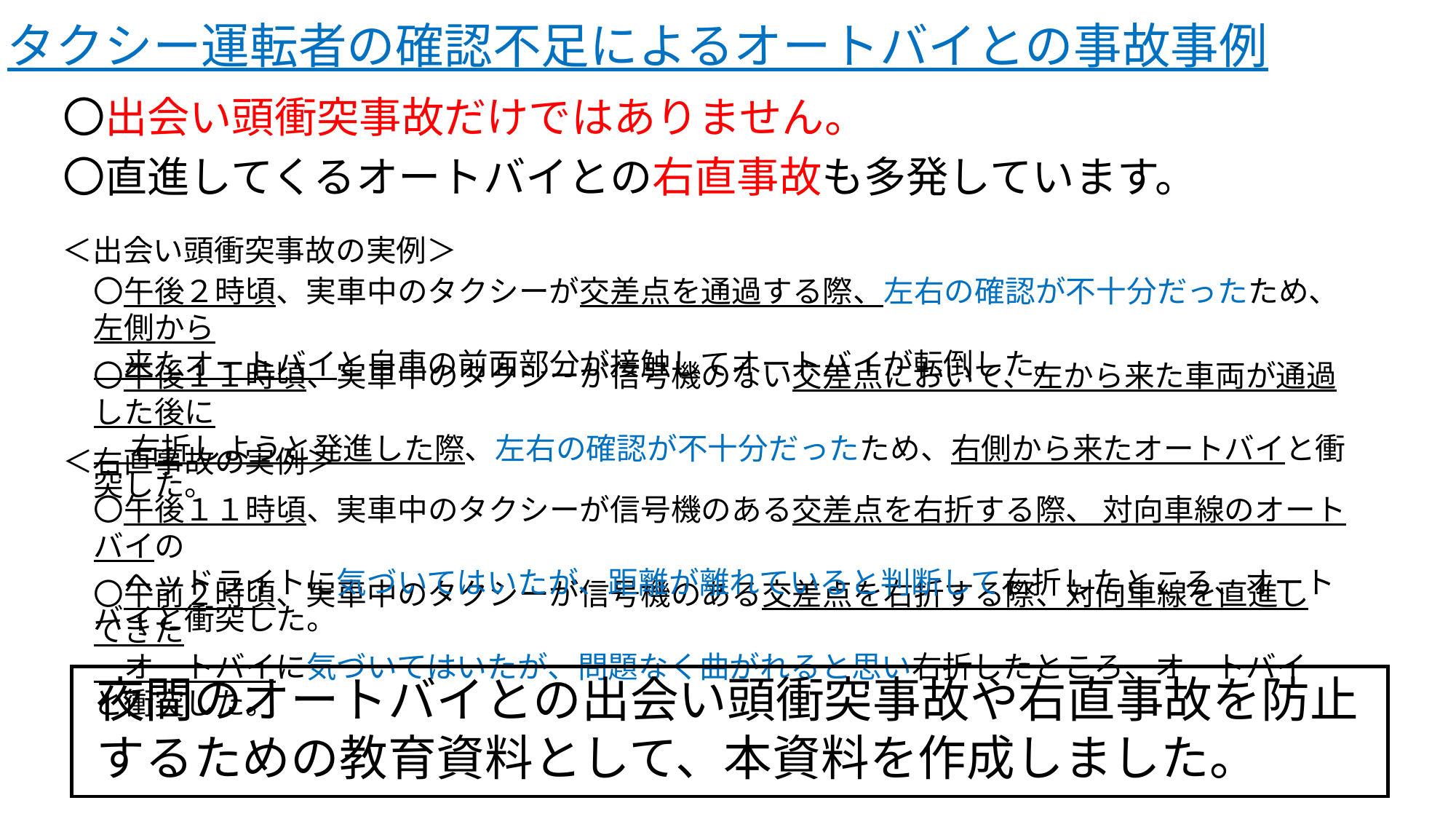

タクシー運転者の確認不足によるオートバイとの事故事例
〇出会い頭衝突事故だけではありません。
〇直進してくるオートバイとの右直事故も多発しています。
＜出会い頭衝突事故の実例＞
〇午後２時頃、実車中のタクシーが交差点を通過する際、左右の確認が不十分だったため、左側から
　来たオートバイと自車の前面部分が接触してオートバイが転倒した。
〇午後１１時頃、実車中のタクシーが信号機のない交差点において、左から来た車両が通過した後に
　 右折しようと発進した際、左右の確認が不十分だったため、右側から来たオートバイと衝突した。
＜右直事故の実例＞
〇午後１１時頃、実車中のタクシーが信号機のある交差点を右折する際、 対向車線のオートバイの
　ヘッドライトに気づいてはいたが、距離が離れていると判断して右折したところ、オートバイと衝突した。
〇午前２時頃、実車中のタクシーが信号機のある交差点を右折する際、対向車線を直進してきた
　オートバイに気づいてはいたが、問題なく曲がれると思い右折したところ、オートバイと衝突した。
夜間のオートバイとの出会い頭衝突事故や右直事故を防止するための教育資料として、本資料を作成しました。